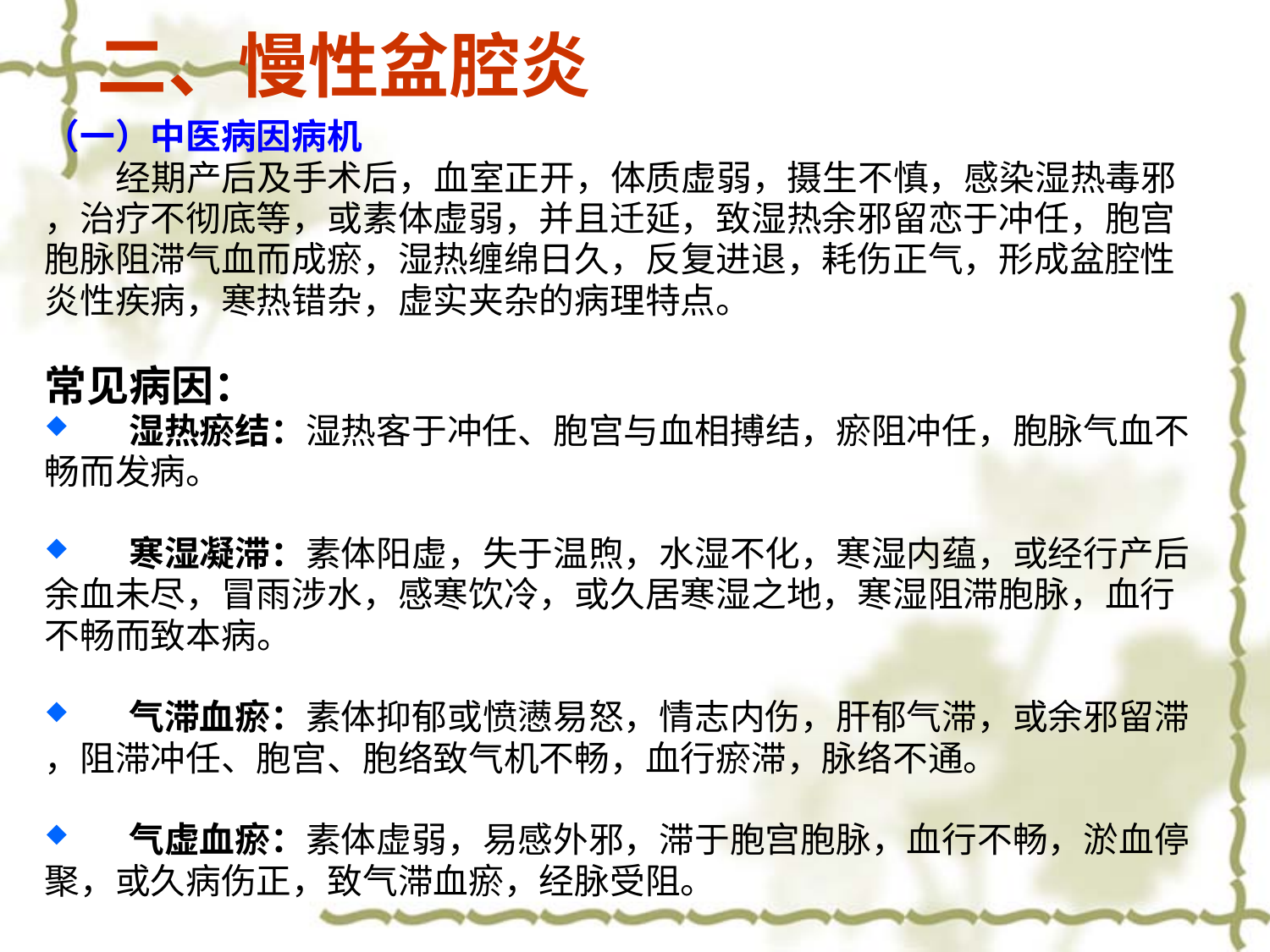

# 二、慢性盆腔炎
（一）中医病因病机
        经期产后及手术后，血室正开，体质虚弱，摄生不慎，感染湿热毒邪
，治疗不彻底等，或素体虚弱，并且迁延，致湿热余邪留恋于冲任，胞宫
胞脉阻滞气血而成瘀，湿热缠绵日久，反复进退，耗伤正气，形成盆腔性
炎性疾病，寒热错杂，虚实夹杂的病理特点。

常见病因：
湿热瘀结：湿热客于冲任、胞宫与血相搏结，瘀阻冲任，胞脉气血不
畅而发病。

寒湿凝滞：素体阳虚，失于温煦，水湿不化，寒湿内蕴，或经行产后
余血未尽，冒雨涉水，感寒饮冷，或久居寒湿之地，寒湿阻滞胞脉，血行
不畅而致本病。

气滞血瘀：素体抑郁或愤懑易怒，情志内伤，肝郁气滞，或余邪留滞
，阻滞冲任、胞宫、胞络致气机不畅，血行瘀滞，脉络不通。

气虚血瘀：素体虚弱，易感外邪，滞于胞宫胞脉，血行不畅，淤血停
聚，或久病伤正，致气滞血瘀，经脉受阻。